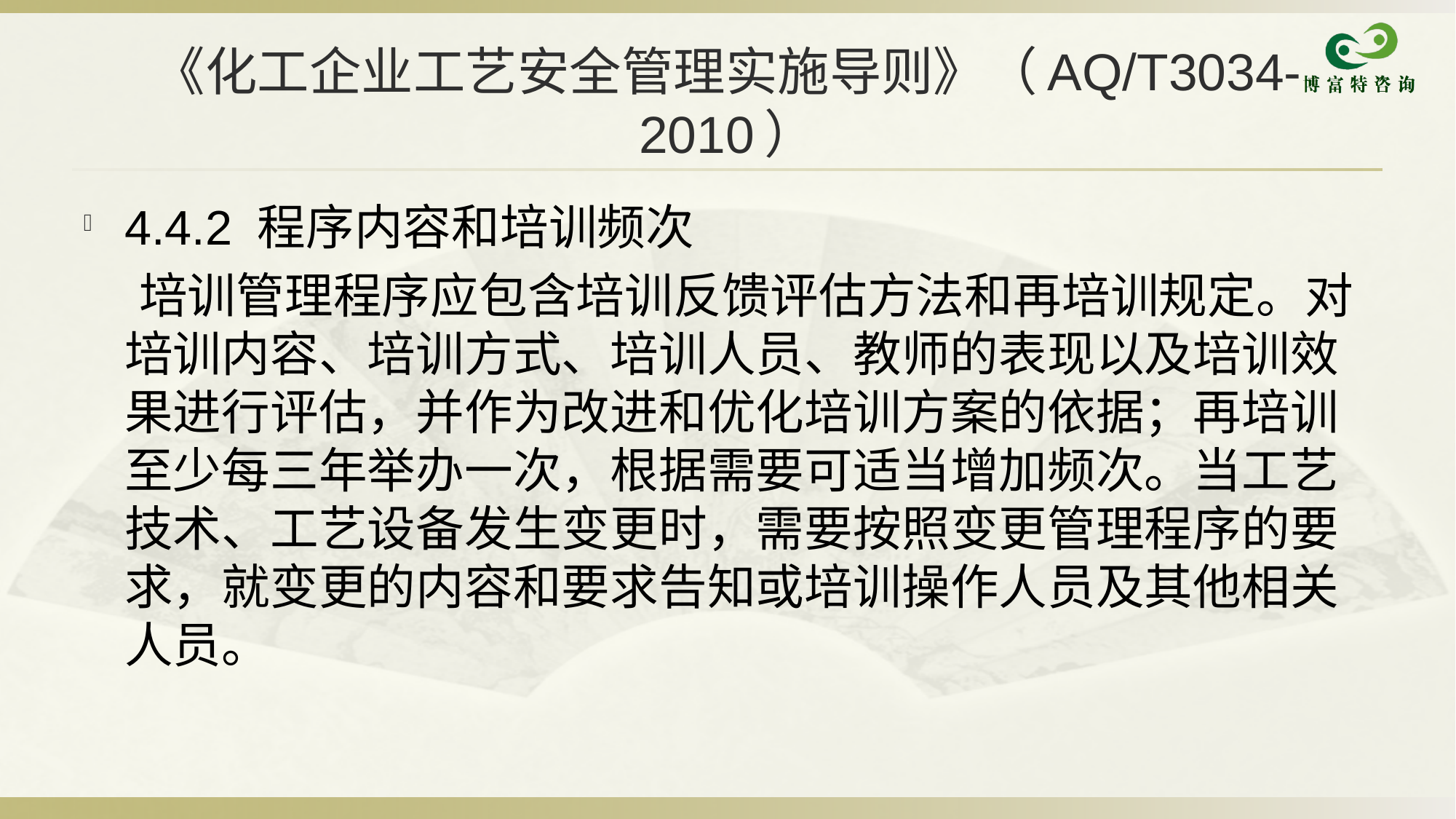

# 《化工企业工艺安全管理实施导则》（AQ/T3034-2010）
4.4.2 程序内容和培训频次
    培训管理程序应包含培训反馈评估方法和再培训规定。对培训内容、培训方式、培训人员、教师的表现以及培训效果进行评估，并作为改进和优化培训方案的依据；再培训至少每三年举办一次，根据需要可适当增加频次。当工艺技术、工艺设备发生变更时，需要按照变更管理程序的要求，就变更的内容和要求告知或培训操作人员及其他相关人员。